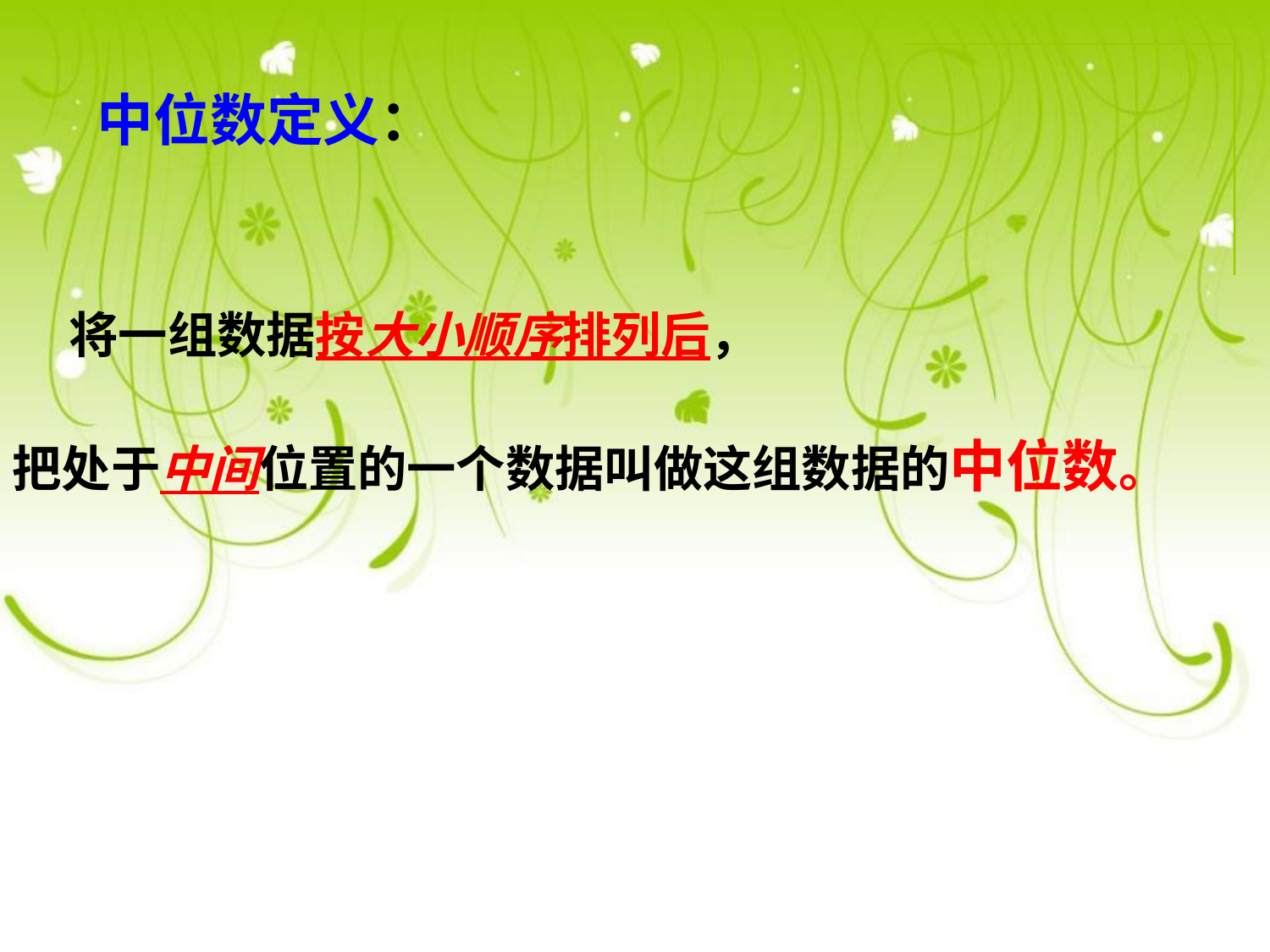

中位数定义：
    将一组数据按大小顺序排列后，

把处于中间位置的一个数据叫做这组数据的中位数。